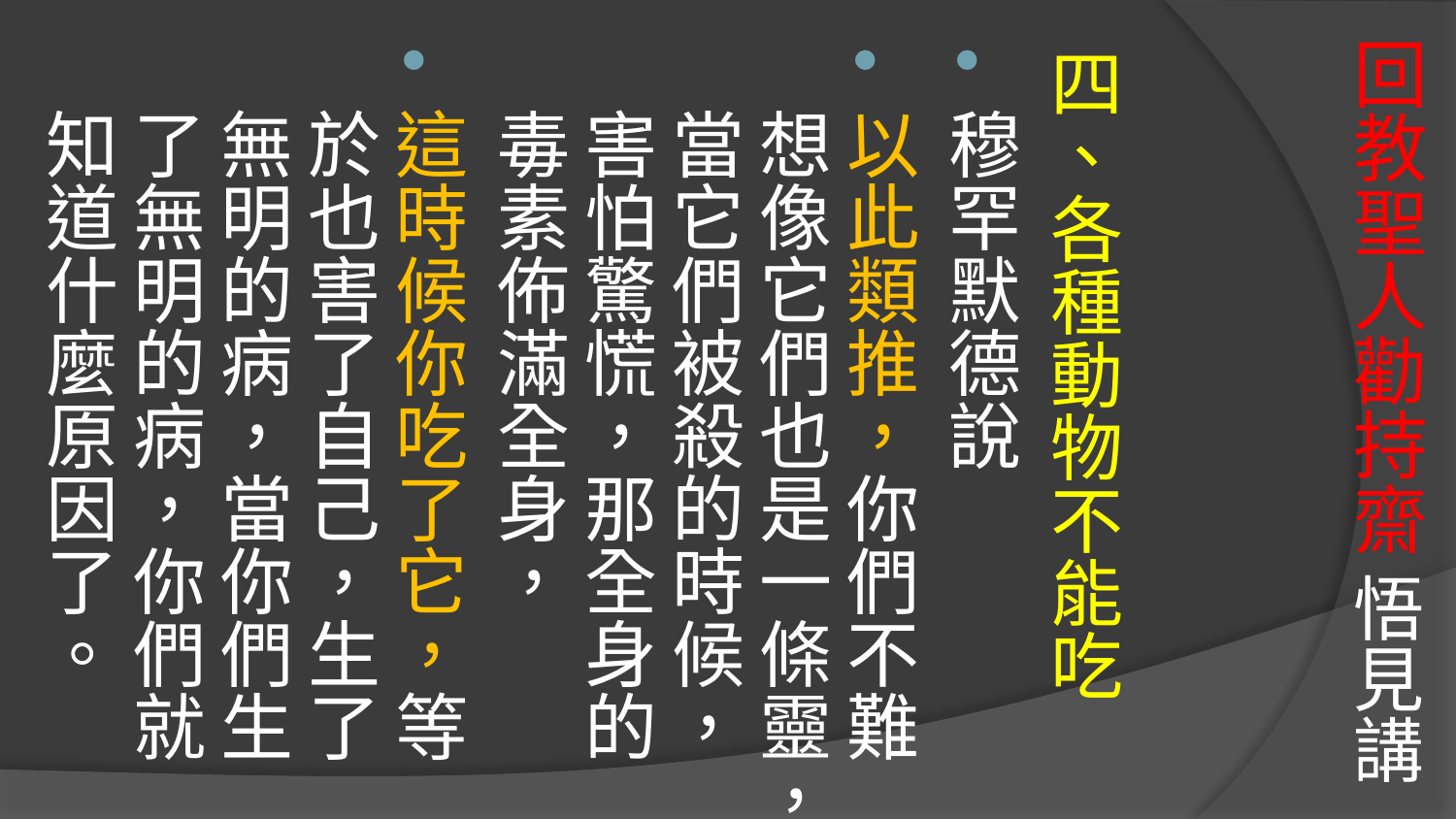

四、各種動物不能吃
穆罕默德說
以此類推，你們不難想像它們也是一條靈，當它們被殺的時候，害怕驚慌，那全身的毒素佈滿全身，
這時候你吃了它，等於也害了自己，生了無明的病，當你們生了無明的病，你們就知道什麼原因了。
# 回教聖人勸持齋 悟見講